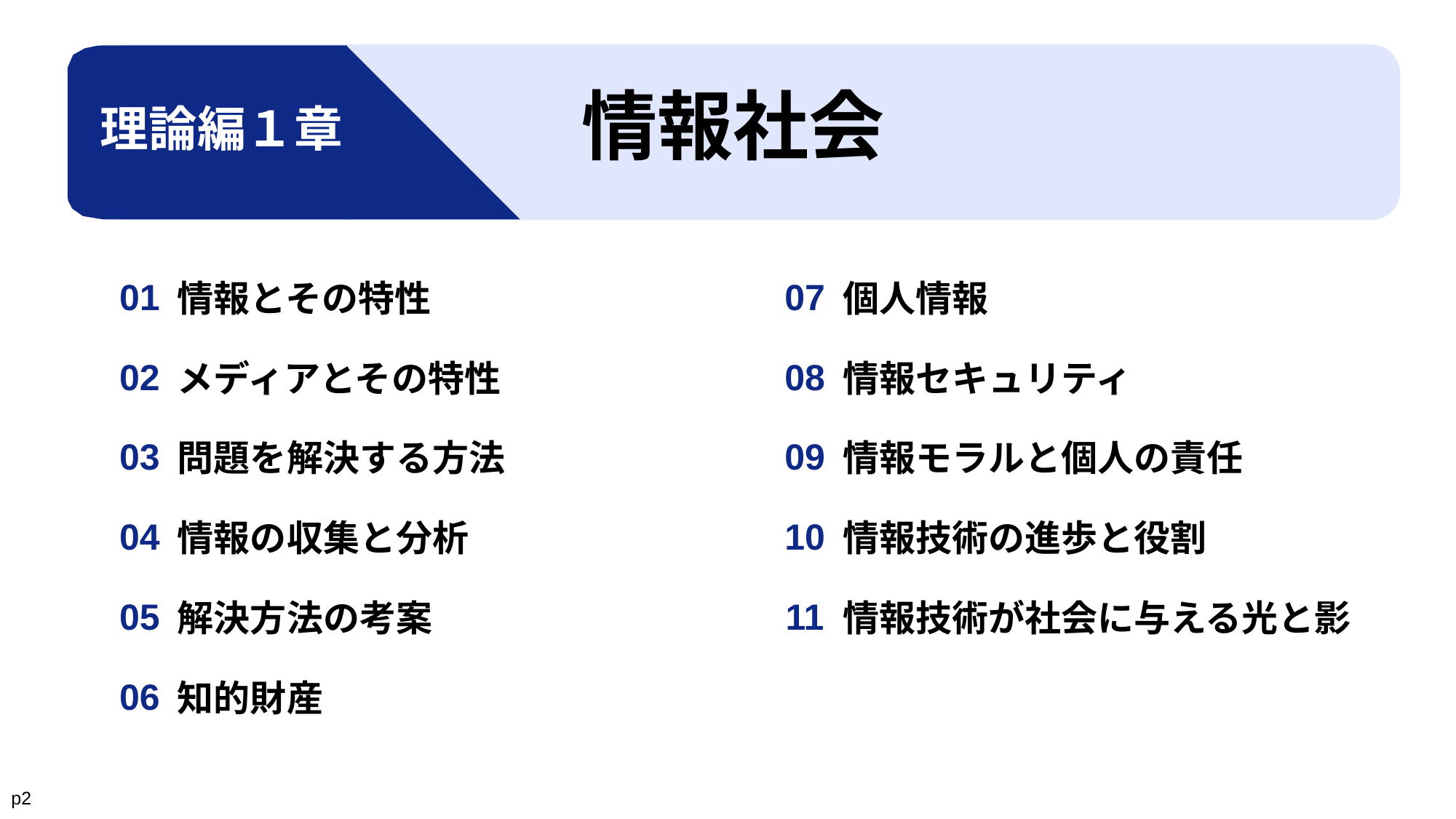

情報社会
情報とその特性
個人情報
01
07
メディアとその特性
情報セキュリティ
02
08
問題を解決する方法
情報モラルと個人の責任
03
09
情報の収集と分析
情報技術の進歩と役割
04
10
解決方法の考案
情報技術が社会に与える光と影
05
11
知的財産
06
p2